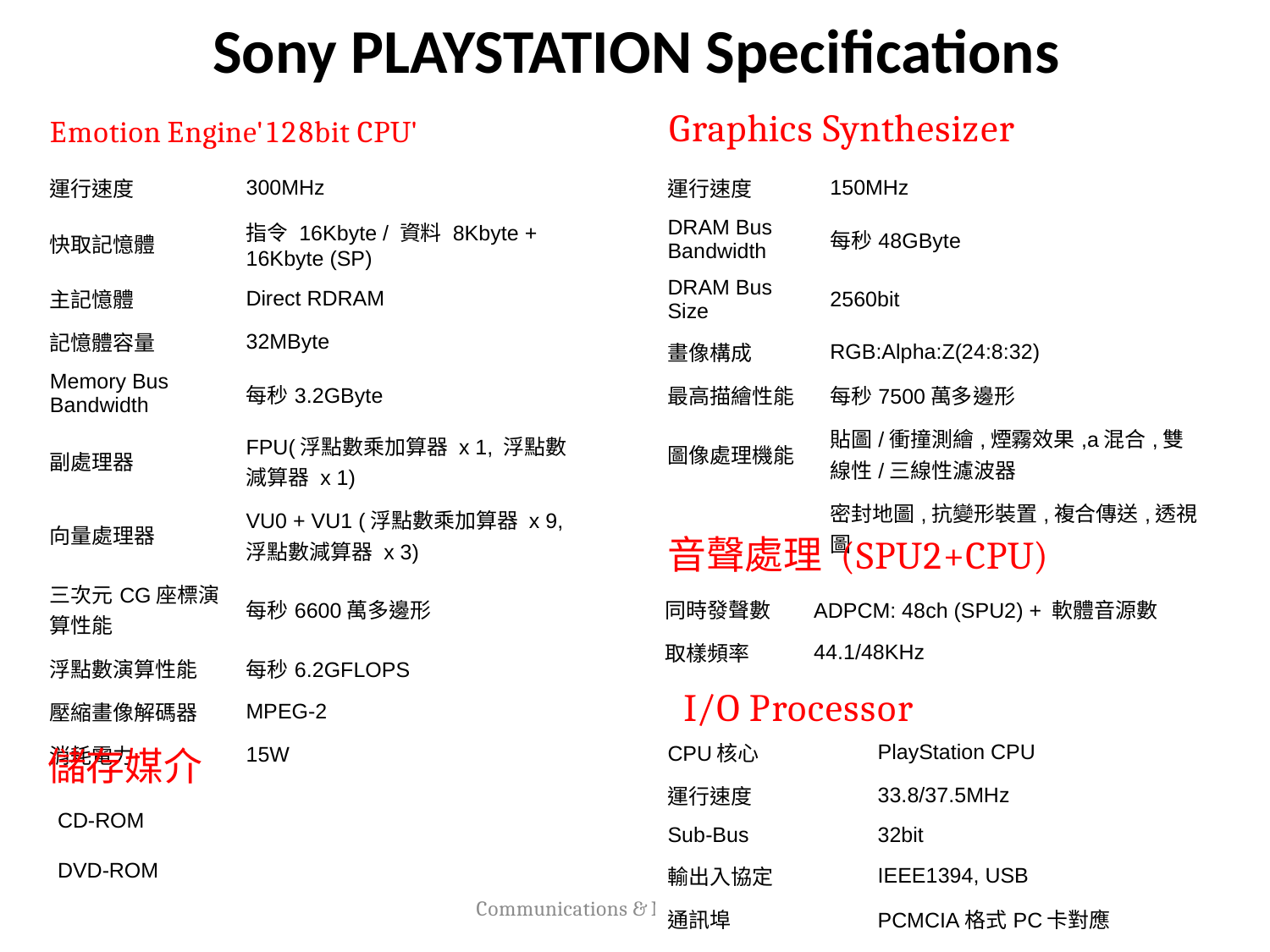

# Sony PLAYSTATION Specifications
Graphics Synthesizer
Emotion Engine'128bit CPU'
| 運行速度 | 300MHz |
| --- | --- |
| 快取記憶體 | 指令 16Kbyte / 資料 8Kbyte + 16Kbyte (SP) |
| 主記憶體 | Direct RDRAM |
| 記憶體容量 | 32MByte |
| Memory Bus Bandwidth | 每秒3.2GByte |
| 副處理器 | FPU(浮點數乘加算器 x 1, 浮點數減算器 x 1) |
| 向量處理器 | VU0 + VU1 (浮點數乘加算器 x 9, 浮點數減算器 x 3) |
| 三次元CG座標演算性能 | 每秒6600萬多邊形 |
| 浮點數演算性能 | 每秒6.2GFLOPS |
| 壓縮畫像解碼器 | MPEG-2 |
| 消耗電力 | 15W |
| 運行速度 | 150MHz |
| --- | --- |
| DRAM Bus Bandwidth | 每秒48GByte |
| DRAM Bus Size | 2560bit |
| 畫像構成 | RGB:Alpha:Z(24:8:32) |
| 最高描繪性能 | 每秒7500萬多邊形 |
| 圖像處理機能 | 貼圖/衝撞測繪,煙霧效果,a混合,雙線性/三線性濾波器 |
|  | 密封地圖,抗變形裝置,複合傳送,透視圖 |
音聲處理 (SPU2+CPU)
| 同時發聲數 | ADPCM: 48ch (SPU2) + 軟體音源數 |
| --- | --- |
| 取樣頻率 | 44.1/48KHz |
I/O Processor
| CPU核心 | PlayStation CPU |
| --- | --- |
| 運行速度 | 33.8/37.5MHz |
| Sub-Bus | 32bit |
| 輸出入協定 | IEEE1394, USB |
| 通訊埠 | PCMCIA格式PC卡對應 |
儲存媒介
| CD-ROM |
| --- |
| DVD-ROM |
Communications & Multimedia Lab
63